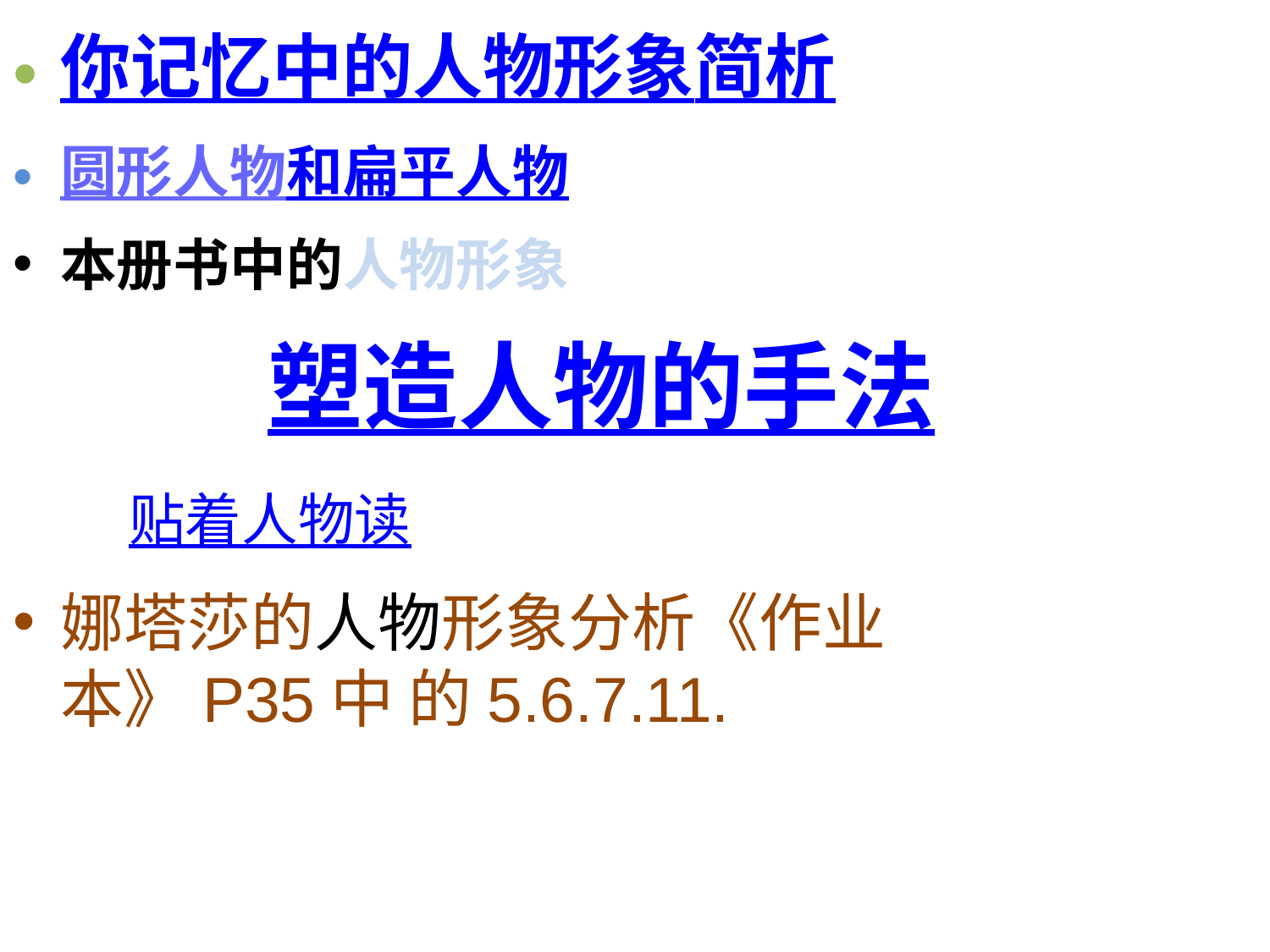

你记忆中的人物形象简析
圆形人物和扁平人物
本册书中的人物形象
塑造人物的手法

贴着人物读
娜塔莎的人物形象分析《作业本》P35中 的5.6.7.11.